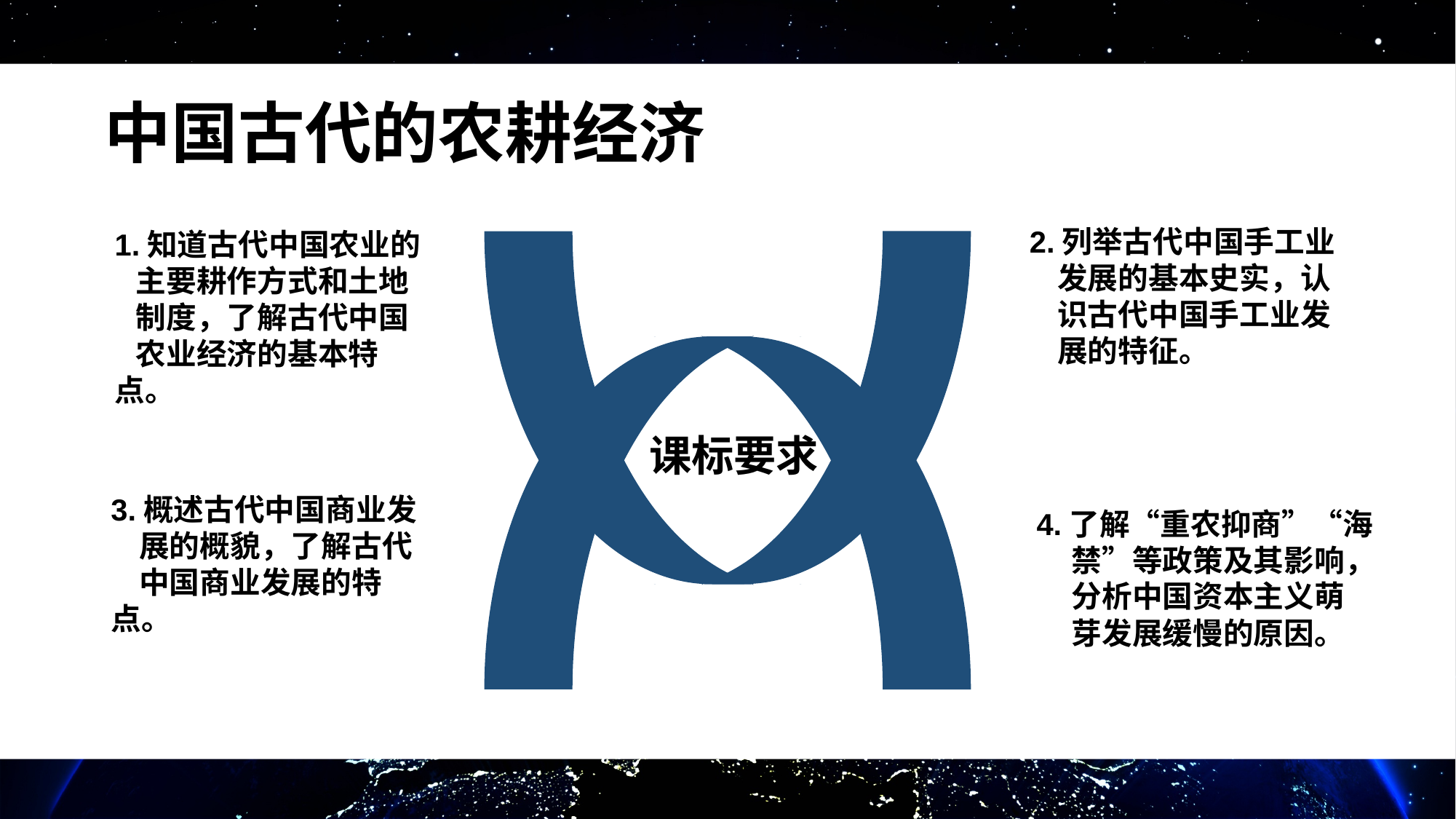

# 中国古代的农耕经济
2.列举古代中国手工业
   发展的基本史实，认
   识古代中国手工业发
   展的特征。

1.知道古代中国农业的
  主要耕作方式和土地
  制度，了解古代中国
  农业经济的基本特点。

   课标要求
4.了解“重农抑商”“海
    禁”等政策及其影响，
    分析中国资本主义萌
    芽发展缓慢的原因。
3.概述古代中国商业发
   展的概貌，了解古代
   中国商业发展的特点。